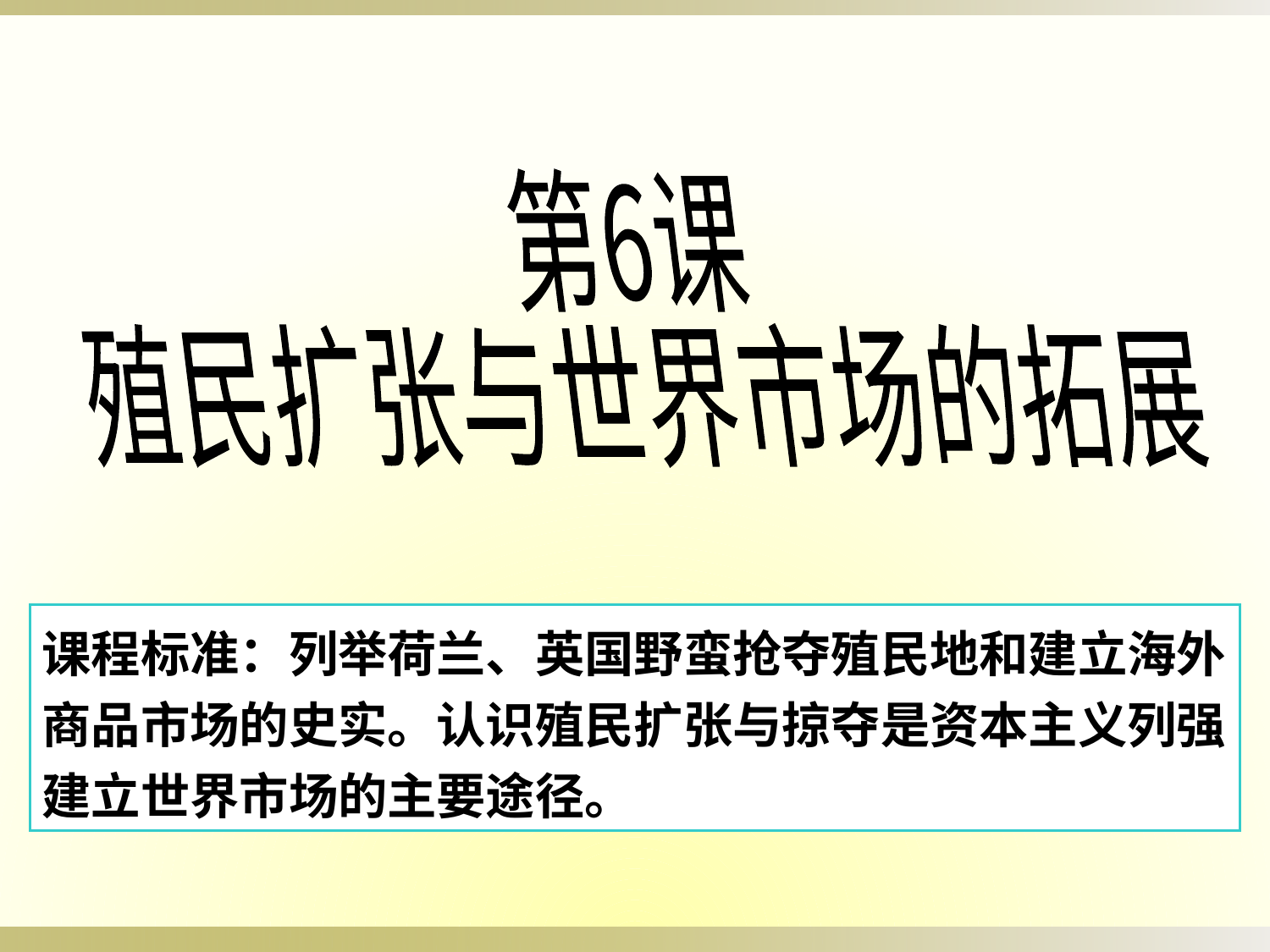

第6课
殖民扩张与世界市场的拓展
课程标准：列举荷兰、英国野蛮抢夺殖民地和建立海外商品市场的史实。认识殖民扩张与掠夺是资本主义列强建立世界市场的主要途径。